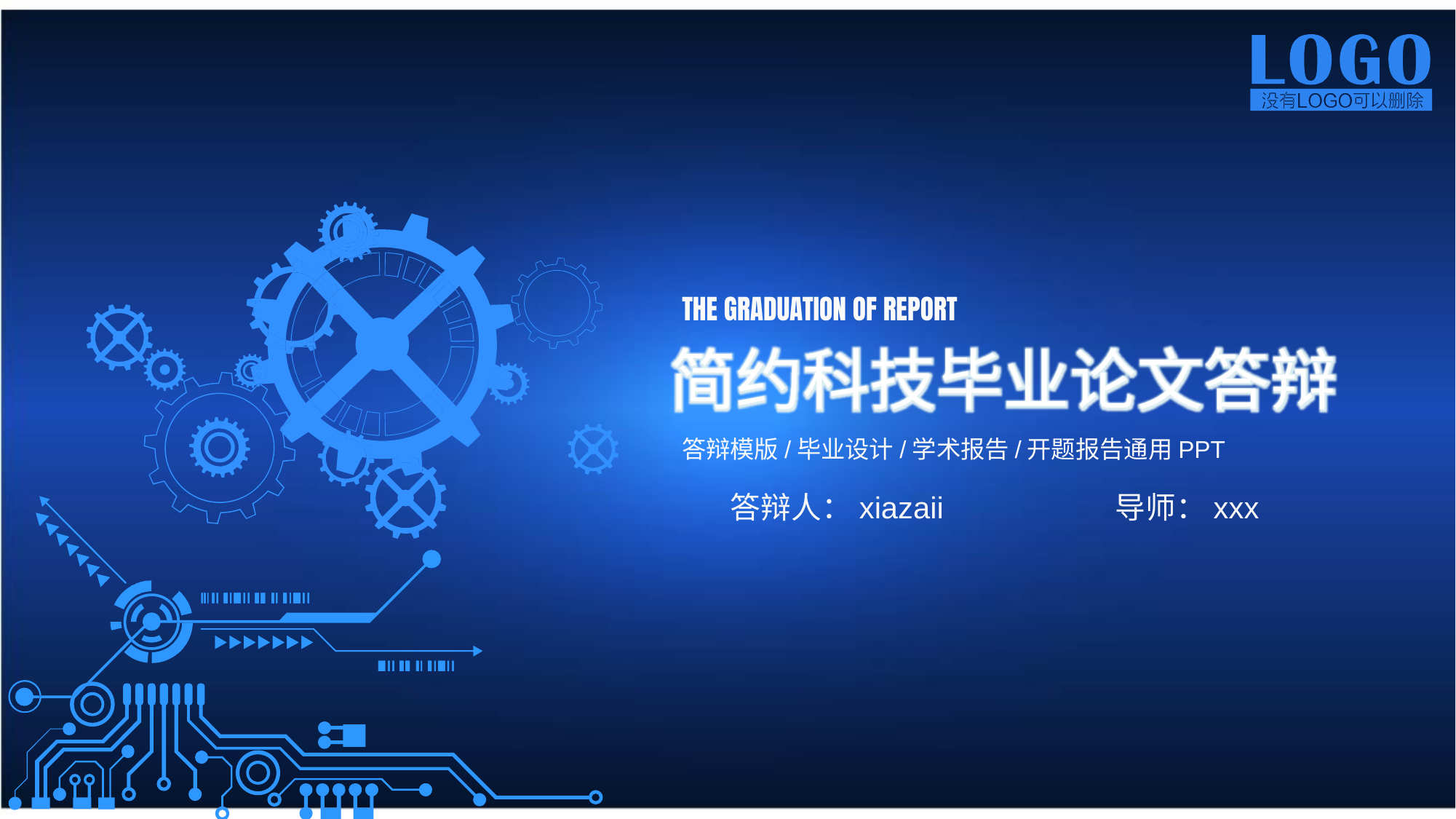

THE GRADUATION OF REPORT
简约科技毕业论文答辩
答辩模版/毕业设计/学术报告/开题报告通用PPT
答辩人：xiazaii
导师：xxx